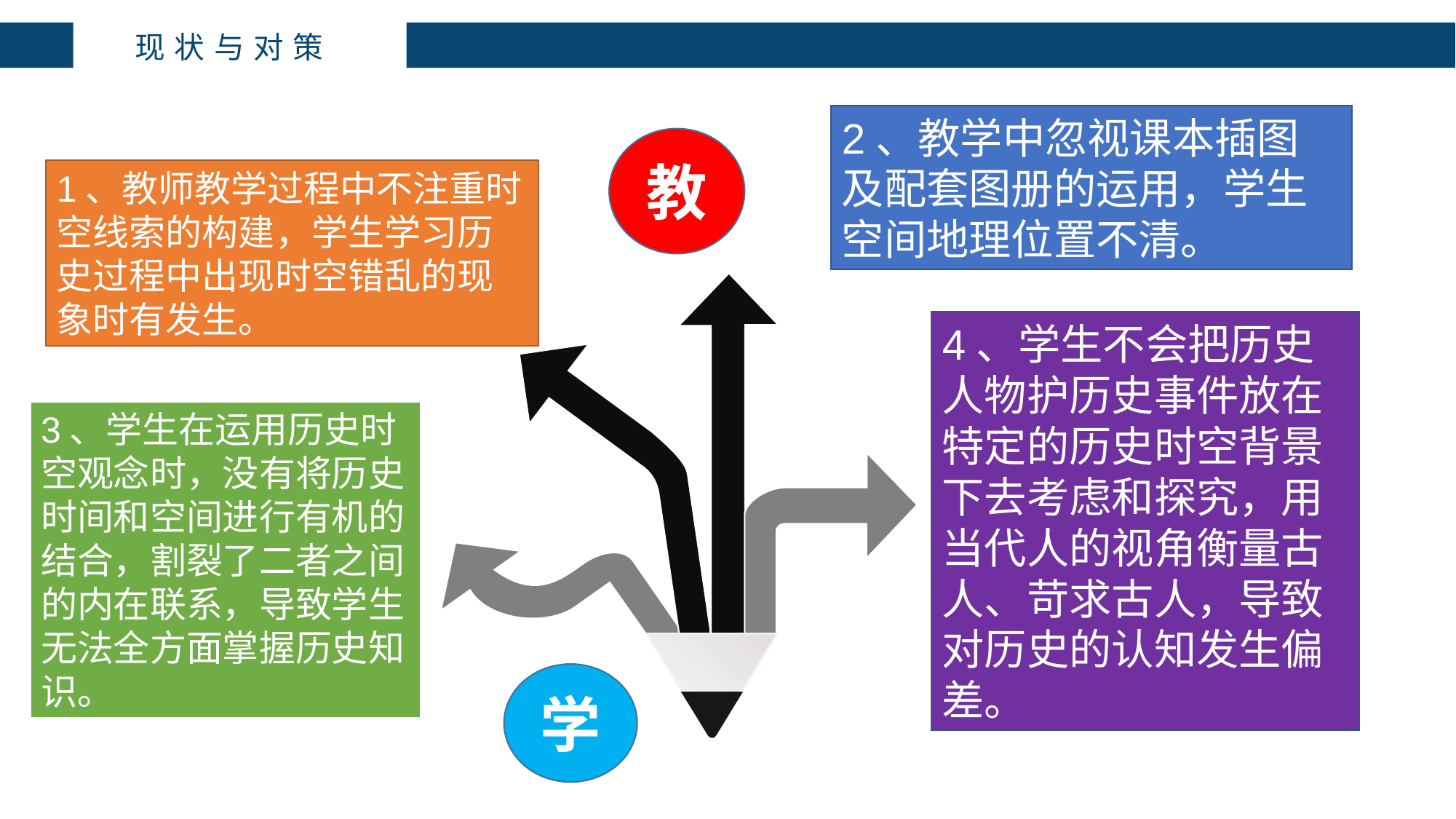

现状与对策

2、教学中忽视课本插图及配套图册的运用，学生空间地理位置不清。
教
1、教师教学过程中不注重时空线索的构建，学生学习历史过程中出现时空错乱的现象时有发生。

4、学生不会把历史人物护历史事件放在特定的历史时空背景下去考虑和探究，用当代人的视角衡量古人、苛求古人，导致对历史的认知发生偏差。
Add your text here. Add your text here.

3、学生在运用历史时空观念时，没有将历史时间和空间进行有机的结合，割裂了二者之间的内在联系，导致学生无法全方面掌握历史知识。
学